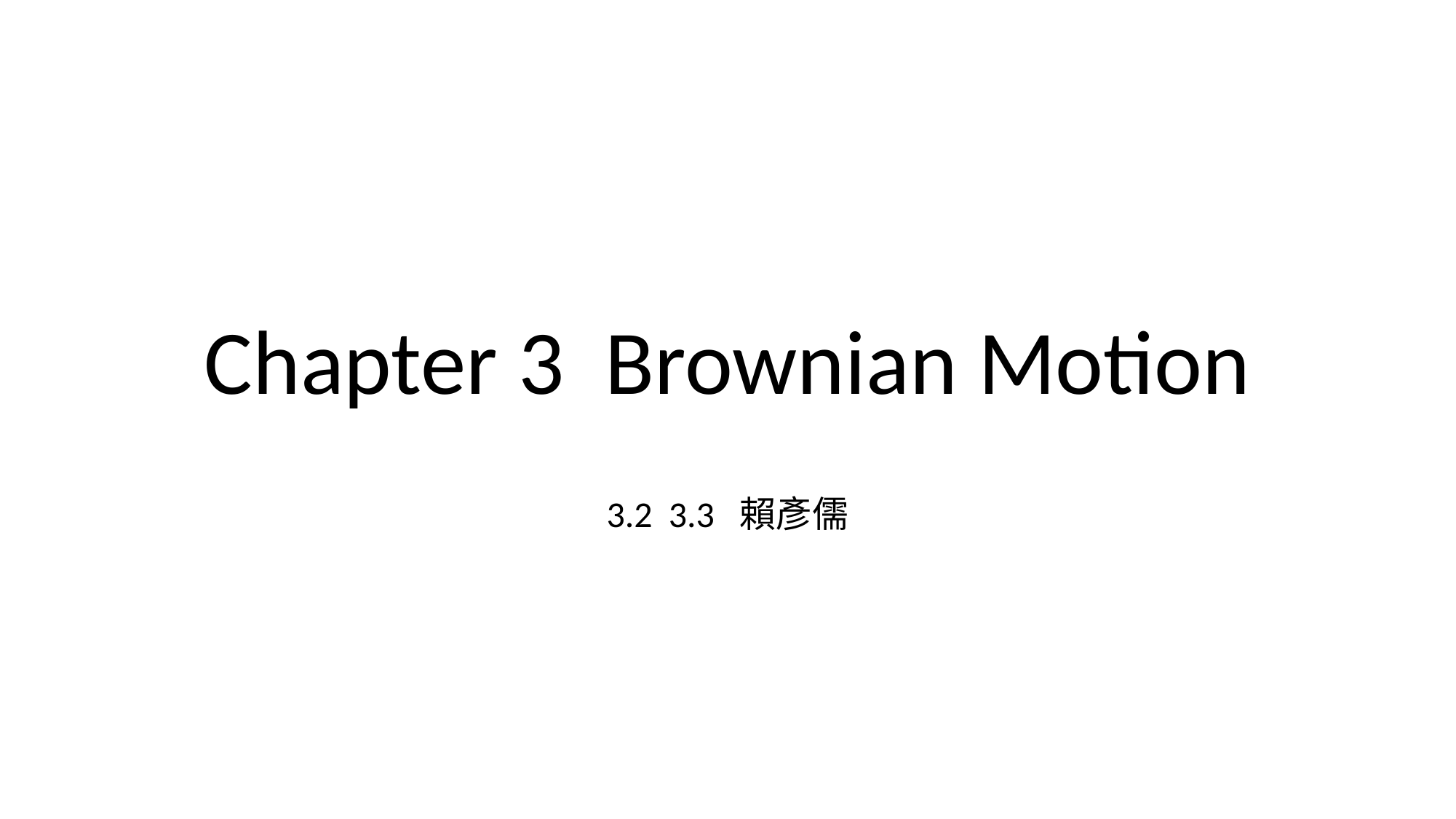

# Chapter 3  Brownian Motion
3.2  3.3  賴彥儒